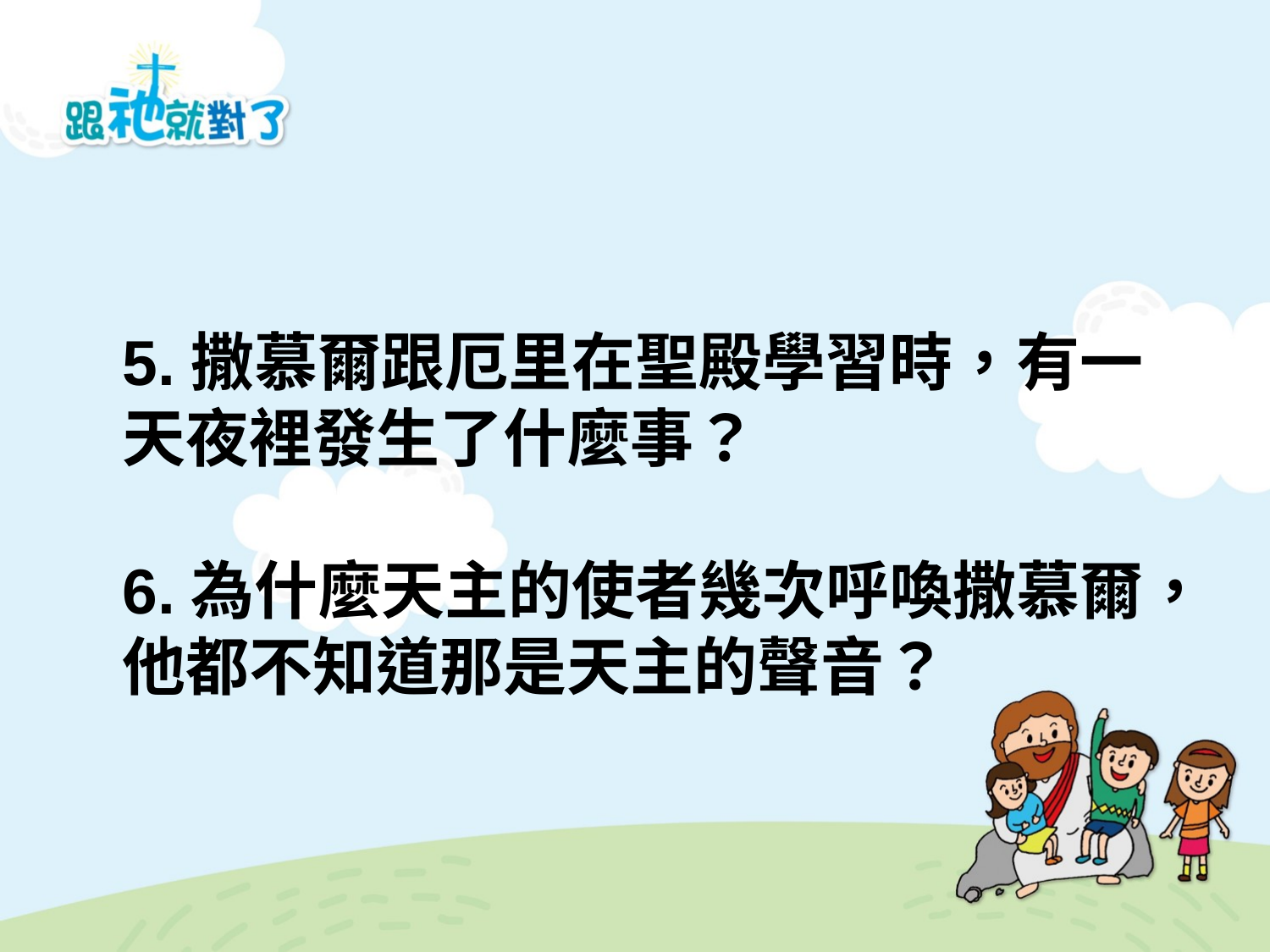

5.撒慕爾跟厄里在聖殿學習時，有一天夜裡發生了什麼事？

6.為什麼天主的使者幾次呼喚撒慕爾，他都不知道那是天主的聲音？